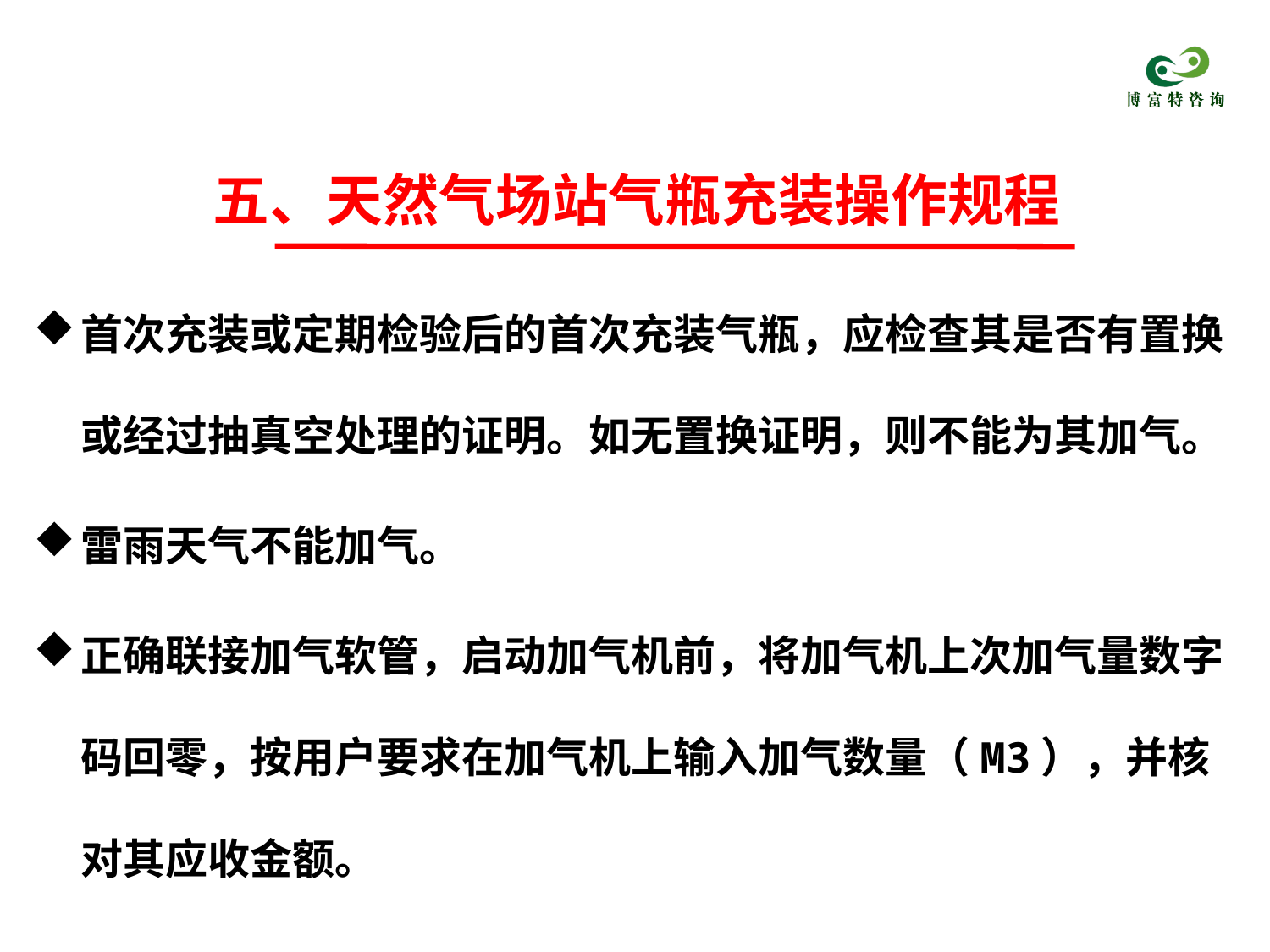

# 五、天然气场站气瓶充装操作规程

首次充装或定期检验后的首次充装气瓶，应检查其是否有置换或经过抽真空处理的证明。如无置换证明，则不能为其加气。
雷雨天气不能加气。
正确联接加气软管，启动加气机前，将加气机上次加气量数字码回零，按用户要求在加气机上输入加气数量（M3），并核对其应收金额。